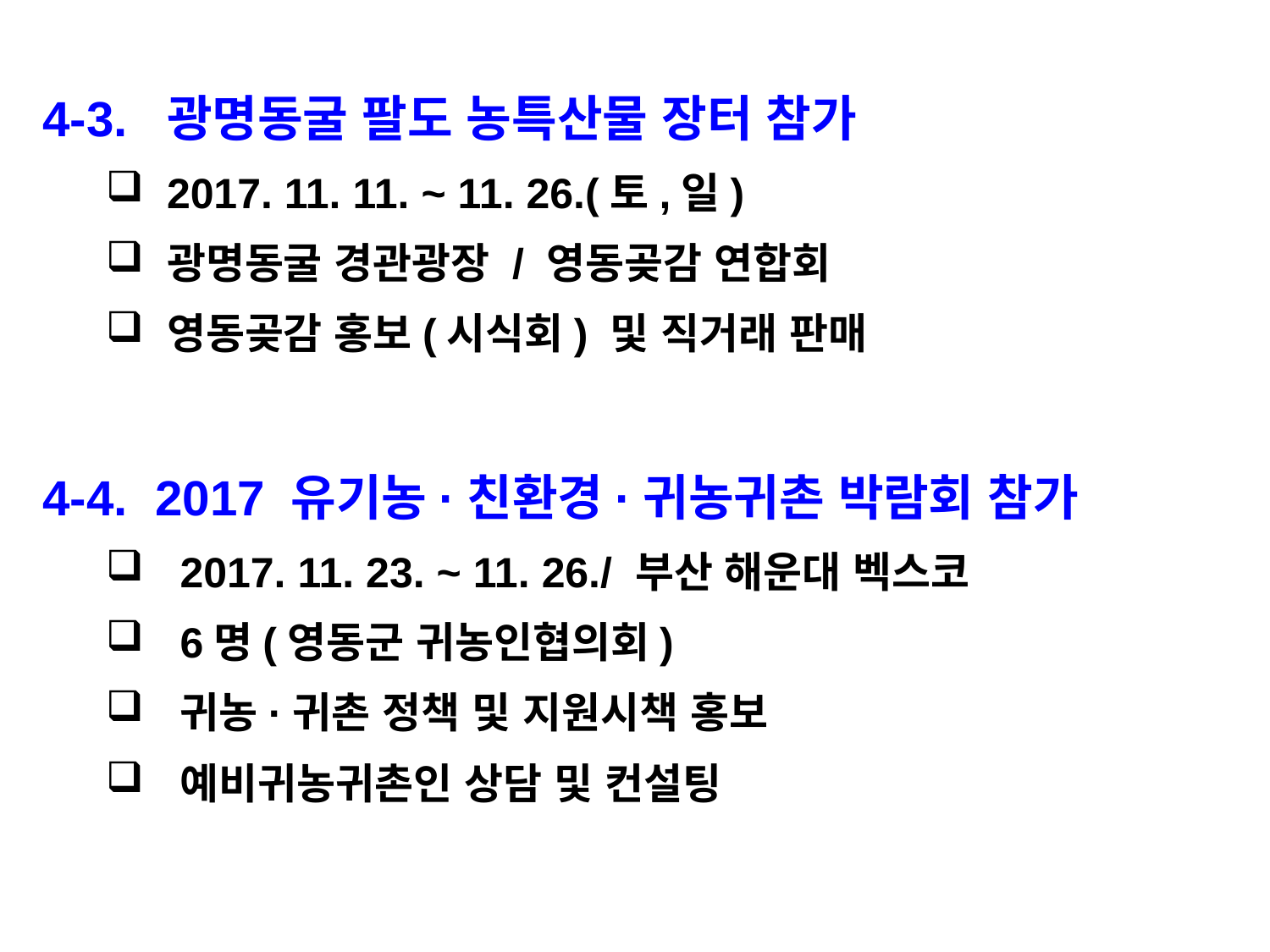

4-3.  광명동굴 팔도 농특산물 장터 참가
2017. 11. 11. ~ 11. 26.(토,일)
광명동굴 경관광장 / 영동곶감 연합회
영동곶감 홍보(시식회) 및 직거래 판매

4-4.  2017 유기농·친환경·귀농귀촌 박람회 참가
2017. 11. 23. ~ 11. 26./ 부산 해운대 벡스코
6명(영동군 귀농인협의회)
귀농·귀촌 정책 및 지원시책 홍보
예비귀농귀촌인 상담 및 컨설팅